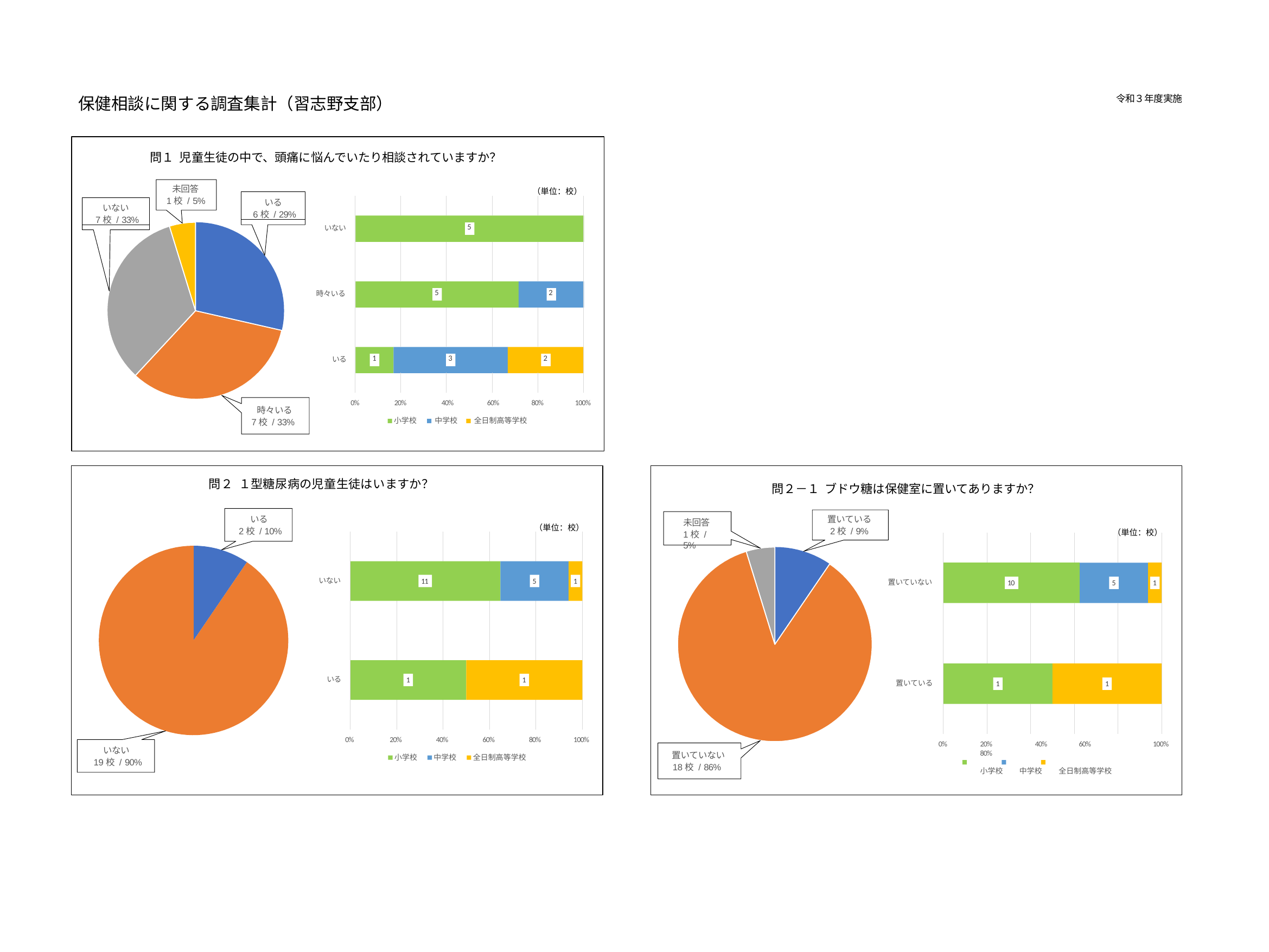

令和３年度実施
保健相談に関する調査集計（習志野支部）

問１  児童生徒の中で、頭痛に悩んでいたり相談されていますか？

未回答
1校 / 5%
（単位：校）

いる
6校 / 29%
|  |  |  |  |  |  |  |  |
| --- | --- | --- | --- | --- | --- | --- | --- |
| 5 |  |  |  |  |  |  |  |
|  |  |  |  |  |  |  |  |
| 5 |  |  |  |  |  | 2 |  |
|  |  |  |  |  |  |  |  |
| 1 | 3 |  |  |  | 2 |  |  |
|  |  |  |  |  |  |  |  |

いない
7校 / 33%

いない

時々いる

いる

0%
20%	40%	60%
80%
100%
時々いる
7校 / 33%
小学校	中学校	全日制高等学校

問２  １型糖尿病の児童生徒はいますか？
問２－１  ブドウ糖は保健室に置いてありますか？

いる
2校 / 10%
置いている
2校 / 9%

未回答
1校 / 5%
（単位：校）
（単位：校）

いない
11
5
1

置いていない
10
5
1

いる
1
1

置いている
1
1

0%
20%	40%	60%
80%
100%
0%
100%
20%	40%	60%	80%
小学校	中学校	全日制高等学校

いない
19校 / 90%
置いていない
18校 / 86%
小学校	中学校	全日制高等学校